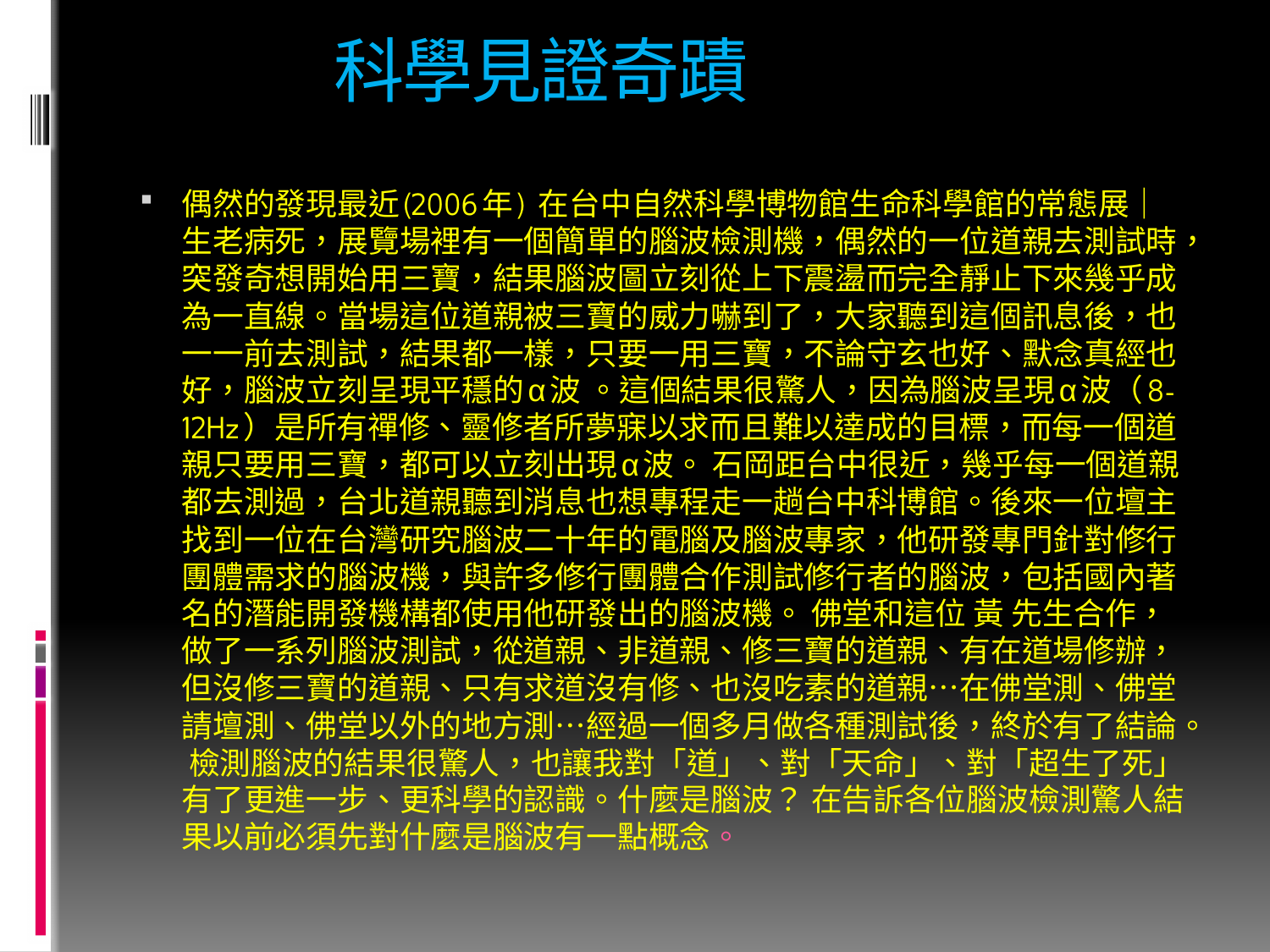

# 科學見證奇蹟
偶然的發現最近(2006年) 在台中自然科學博物館生命科學館的常態展｜生老病死，展覽場裡有一個簡單的腦波檢測機，偶然的一位道親去測試時，突發奇想開始用三寶，結果腦波圖立刻從上下震盪而完全靜止下來幾乎成為一直線。當場這位道親被三寶的威力嚇到了，大家聽到這個訊息後，也一一前去測試，結果都一樣，只要一用三寶，不論守玄也好、默念真經也好，腦波立刻呈現平穩的α波 。這個結果很驚人，因為腦波呈現α波（8-12Hz）是所有禪修、靈修者所夢寐以求而且難以達成的目標，而每一個道親只要用三寶，都可以立刻出現α波。 石岡距台中很近，幾乎每一個道親都去測過，台北道親聽到消息也想專程走一趟台中科博館。後來一位壇主找到一位在台灣研究腦波二十年的電腦及腦波專家，他研發專門針對修行團體需求的腦波機，與許多修行團體合作測試修行者的腦波，包括國內著名的潛能開發機構都使用他研發出的腦波機。 佛堂和這位 黃 先生合作，做了一系列腦波測試，從道親、非道親、修三寶的道親、有在道場修辦，但沒修三寶的道親、只有求道沒有修、也沒吃素的道親…在佛堂測、佛堂請壇測、佛堂以外的地方測…經過一個多月做各種測試後，終於有了結論。 檢測腦波的結果很驚人，也讓我對「道」、對「天命」、對「超生了死」有了更進一步、更科學的認識。什麼是腦波？ 在告訴各位腦波檢測驚人結果以前必須先對什麼是腦波有一點概念。